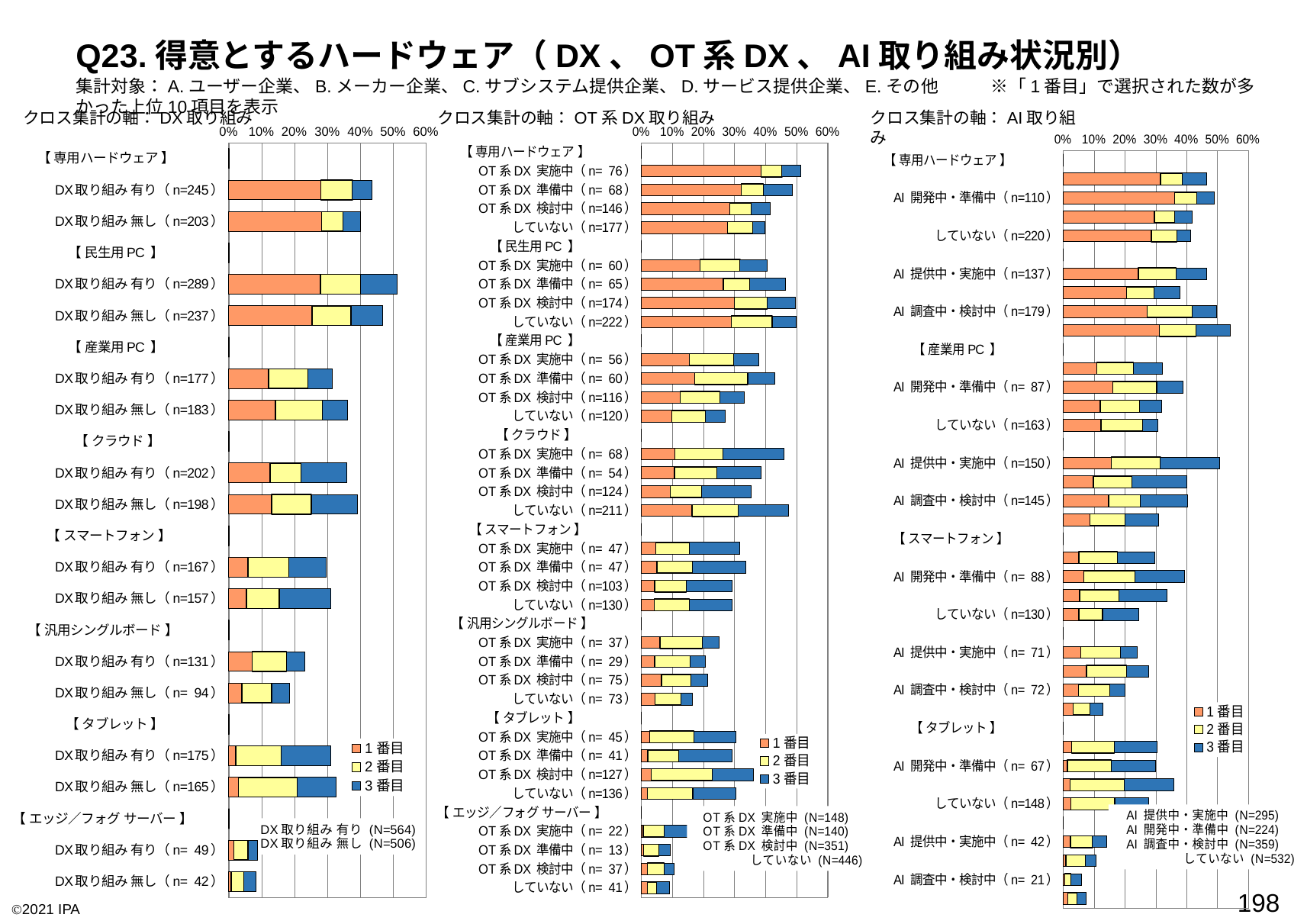

Q23.得意とするハードウェア（DX、OT系DX、AI取り組み状況別）
集計対象：A.ユーザー企業、B.メーカー企業、C.サブシステム提供企業、D.サービス提供企業、E.その他　　　※「1番目」で選択された数が多かった上位10項目を表示
クロス集計の軸：DX取り組み
クロス集計の軸：OT系DX取り組み
クロス集計の軸：AI取り組み

### Chart:

| Category | 1番目 | 2番目 | 3番目 |
|---|---|---|---|
| 【 専用ハードウェア 】               | 0.0 | 0.0 | 0.0 |
| DX取り組み 有り（n=245） | 0.2801418439716312 | 0.09574468085106383 | 0.05851063829787234 |
| DX取り組み 無し（n=203） | 0.2826086956521739 | 0.06521739130434782 | 0.0533596837944664 |
| 【 民生用PC 】                  | 0.0 | 0.0 | 0.0 |
| DX取り組み 有り（n=289） | 0.2783687943262411 | 0.12234042553191489 | 0.11170212765957446 |
| DX取り組み 無し（n=237） | 0.25296442687747034 | 0.11857707509881422 | 0.09683794466403162 |
| 【 産業用PC 】                  | 0.0 | 0.0 | 0.0 |
| DX取り組み 有り（n=177） | 0.12056737588652482 | 0.12056737588652482 | 0.0726950354609929 |
| DX取り組み 無し（n=183） | 0.1422924901185771 | 0.1422924901185771 | 0.07707509881422925 |
| 【 クラウド 】                   | 0.0 | 0.0 | 0.0 |
| DX取り組み 有り（n=202） | 0.12588652482269502 | 0.09397163120567376 | 0.13829787234042554 |
| DX取り組み 無し（n=198） | 0.13043478260869565 | 0.12055335968379446 | 0.14031620553359683 |
| 【 スマートフォン 】                | 0.0 | 0.0 | 0.0 |
| DX取り組み 有り（n=167） | 0.05851063829787234 | 0.12411347517730496 | 0.11347517730496454 |
| DX取り組み 無し（n=157） | 0.0533596837944664 | 0.1007905138339921 | 0.15612648221343872 |
| 【 汎用シングルボード 】              | 0.0 | 0.0 | 0.0 |
| DX取り組み 有り（n=131） | 0.07092198581560284 | 0.10460992907801418 | 0.05673758865248227 |
| DX取り組み 無し（n=  94） | 0.039525691699604744 | 0.09090909090909091 | 0.05533596837944664 |
| 【 タブレット 】                  | 0.0 | 0.0 | 0.0 |
| DX取り組み 有り（n=175） | 0.02127659574468085 | 0.13829787234042554 | 0.15070921985815602 |
| DX取り組み 無し（n=165） | 0.029644268774703556 | 0.17786561264822134 | 0.11857707509881422 |
| 【 エッジ／フォグ サーバー 】           | 0.0 | 0.0 | 0.0 |
| DX取り組み 有り（n=  49） | 0.015957446808510637 | 0.0425531914893617 | 0.028368794326241134 |
| DX取り組み 無し（n=  42） | 0.007905138339920948 | 0.037549407114624504 | 0.037549407114624504 |

### Chart:

| Category | 1番目 | 2番目 | 3番目 |
|---|---|---|---|
| 【 専用ハードウェア 】               | 0.0 | 0.0 | 0.0 |
| OT系DX 実施中（n=  76） | 0.38513513513513514 | 0.06756756756756757 | 0.060810810810810814 |
| OT系DX 準備中（n=  68） | 0.32142857142857145 | 0.07142857142857142 | 0.09285714285714286 |
| OT系DX 検討中（n=146） | 0.2849002849002849 | 0.06837606837606838 | 0.06267806267806268 |
| 　　　　していない（n=177） | 0.27802690582959644 | 0.08071748878923767 | 0.03811659192825112 |
| 【 民生用PC 】                  | 0.0 | 0.0 | 0.0 |
| OT系DX 実施中（n=  60） | 0.1891891891891892 | 0.12837837837837837 | 0.08783783783783784 |
| OT系DX 準備中（n=  65） | 0.2642857142857143 | 0.08571428571428572 | 0.11428571428571428 |
| OT系DX 検討中（n=174） | 0.29914529914529914 | 0.10541310541310542 | 0.09116809116809117 |
| 　　　　していない（n=222） | 0.289237668161435 | 0.13228699551569506 | 0.07623318385650224 |
| 【 産業用PC 】                  | 0.0 | 0.0 | 0.0 |
| OT系DX 実施中（n=  56） | 0.1554054054054054 | 0.14189189189189189 | 0.08108108108108109 |
| OT系DX 準備中（n=  60） | 0.17142857142857143 | 0.17142857142857143 | 0.08571428571428572 |
| OT系DX 検討中（n=116） | 0.12535612535612536 | 0.1282051282051282 | 0.07692307692307693 |
| 　　　　していない（n=120） | 0.09865470852017937 | 0.10762331838565023 | 0.06278026905829596 |
| 【 クラウド 】                   | 0.0 | 0.0 | 0.0 |
| OT系DX 実施中（n=  68） | 0.10810810810810811 | 0.1554054054054054 | 0.19594594594594594 |
| OT系DX 準備中（n=  54） | 0.10714285714285714 | 0.1357142857142857 | 0.14285714285714285 |
| OT系DX 検討中（n=124） | 0.09401709401709402 | 0.09971509971509972 | 0.15954415954415954 |
| 　　　　していない（n=211） | 0.16367713004484305 | 0.14798206278026907 | 0.16143497757847533 |
| 【 スマートフォン 】                | 0.0 | 0.0 | 0.0 |
| OT系DX 実施中（n=  47） | 0.0472972972972973 | 0.10810810810810811 | 0.16216216216216217 |
| OT系DX 準備中（n=  47） | 0.05 | 0.11428571428571428 | 0.17142857142857143 |
| OT系DX 検討中（n=103） | 0.042735042735042736 | 0.10256410256410256 | 0.14814814814814814 |
| 　　　　していない（n=130） | 0.042600896860986545 | 0.11210762331838565 | 0.1367713004484305 |
| 【 汎用シングルボード 】              | 0.0 | 0.0 | 0.0 |
| OT系DX 実施中（n=  37） | 0.060810810810810814 | 0.13513513513513514 | 0.05405405405405406 |
| OT系DX 準備中（n=  29） | 0.04285714285714286 | 0.11428571428571428 | 0.05 |
| OT系DX 検討中（n=  75） | 0.06552706552706553 | 0.09401709401709402 | 0.05413105413105413 |
| 　　　　していない（n=  73） | 0.04484304932735426 | 0.08295964125560538 | 0.03587443946188341 |
| 【 タブレット 】                  | 0.0 | 0.0 | 0.0 |
| OT系DX 実施中（n=  45） | 0.02702702702702703 | 0.14189189189189189 | 0.13513513513513514 |
| OT系DX 準備中（n=  41） | 0.02142857142857143 | 0.1 | 0.17142857142857143 |
| OT系DX 検討中（n=127） | 0.03133903133903134 | 0.19658119658119658 | 0.1339031339031339 |
| 　　　　していない（n=136） | 0.020179372197309416 | 0.14573991031390135 | 0.13901345291479822 |
| 【 エッジ／フォグ サーバー 】           | 0.0 | 0.0 | 0.0 |
| OT系DX 実施中（n=  22） | 0.006756756756756757 | 0.06756756756756757 | 0.07432432432432433 |
| OT系DX 準備中（n=  13） | 0.007142857142857143 | 0.05 | 0.03571428571428571 |
| OT系DX 検討中（n=  37） | 0.019943019943019943 | 0.05413105413105413 | 0.03133903133903134 |
| 　　　　していない（n=  41） | 0.020179372197309416 | 0.02914798206278027 | 0.042600896860986545 |

### Chart:

| Category | 1番目 | 2番目 | 3番目 |
|---|---|---|---|
| 【 専用ハードウェア 】               | 0.0 | 0.0 | 0.0 |
| AI 提供中・実施中（n=137） | 0.3152542372881356 | 0.0711864406779661 | 0.07796610169491526 |
| AI 開発中・準備中（n=110） | 0.36160714285714285 | 0.07142857142857142 | 0.05803571428571429 |
| AI 調査中・検討中（n=150） | 0.29526462395543174 | 0.06685236768802229 | 0.055710306406685235 |
| 　　　　していない（n=220） | 0.2857142857142857 | 0.08270676691729323 | 0.045112781954887216 |
| 【 民生用PC 】                  | 0.0 | 0.0 | 0.0 |
| AI 提供中・実施中（n=137） | 0.2440677966101695 | 0.12203389830508475 | 0.09830508474576272 |
| AI 開発中・準備中（n=  85） | 0.20535714285714285 | 0.08928571428571429 | 0.08482142857142858 |
| AI 調査中・検討中（n=179） | 0.27298050139275765 | 0.14484679665738162 | 0.0807799442896936 |
| 　　　　していない（n=288） | 0.31203007518796994 | 0.11842105263157894 | 0.11090225563909774 |
| 【 産業用PC 】                  | 0.0 | 0.0 | 0.0 |
| AI 提供中・実施中（n=  95） | 0.10847457627118644 | 0.11864406779661017 | 0.09491525423728814 |
| AI 開発中・準備中（n=  87） | 0.16071428571428573 | 0.14285714285714285 | 0.08482142857142858 |
| AI 調査中・検討中（n=115） | 0.11977715877437325 | 0.12813370473537605 | 0.07242339832869081 |
| 　　　　していない（n=163） | 0.12218045112781954 | 0.13533834586466165 | 0.04887218045112782 |
| 【 クラウド 】                   | 0.0 | 0.0 | 0.0 |
| AI 提供中・実施中（n=150） | 0.15593220338983052 | 0.15932203389830507 | 0.19322033898305085 |
| AI 開発中・準備中（n=  90） | 0.09821428571428571 | 0.125 | 0.17857142857142858 |
| AI 調査中・検討中（n=145） | 0.14763231197771587 | 0.10306406685236769 | 0.1532033426183844 |
| 　　　　していない（n=164） | 0.08646616541353383 | 0.11466165413533834 | 0.10714285714285714 |
| 【 スマートフォン 】                | 0.0 | 0.0 | 0.0 |
| AI 提供中・実施中（n=  88） | 0.05084745762711865 | 0.12542372881355932 | 0.12203389830508475 |
| AI 開発中・準備中（n=  88） | 0.06696428571428571 | 0.16517857142857142 | 0.16071428571428573 |
| AI 調査中・検討中（n=121） | 0.052924791086350974 | 0.12813370473537605 | 0.15598885793871867 |
| 　　　　していない（n=130） | 0.05075187969924812 | 0.07706766917293233 | 0.11654135338345864 |
| 【 汎用シングルボード 】              | 0.0 | 0.0 | 0.0 |
| AI 提供中・実施中（n=  71） | 0.0576271186440678 | 0.1288135593220339 | 0.05423728813559322 |
| AI 開発中・準備中（n=  62） | 0.07589285714285714 | 0.12946428571428573 | 0.07142857142857142 |
| AI 調査中・検討中（n=  72） | 0.05013927576601671 | 0.10027855153203342 | 0.05013927576601671 |
| 　　　　していない（n=  69） | 0.03195488721804511 | 0.05451127819548872 | 0.043233082706766915 |
| 【 タブレット 】                  | 0.0 | 0.0 | 0.0 |
| AI 提供中・実施中（n=  90） | 0.02711864406779661 | 0.13898305084745763 | 0.13898305084745763 |
| AI 開発中・準備中（n=  67） | 0.013392857142857142 | 0.14285714285714285 | 0.14285714285714285 |
| AI 調査中・検討中（n=129） | 0.022284122562674095 | 0.17548746518105848 | 0.1615598885793872 |
| 　　　　していない（n=148） | 0.02443609022556391 | 0.14285714285714285 | 0.11090225563909774 |
| 【 エッジ／フォグ サーバー 】           | 0.0 | 0.0 | 0.0 |
| AI 提供中・実施中（n=  42） | 0.023728813559322035 | 0.0711864406779661 | 0.04745762711864407 |
| AI 開発中・準備中（n=  24） | 0.008928571428571428 | 0.0625 | 0.03571428571428571 |
| AI 調査中・検討中（n=  21） | 0.005571030640668524 | 0.019498607242339833 | 0.033426183844011144 |
| 　　　　していない（n=  40） | 0.015037593984962405 | 0.03007518796992481 | 0.03007518796992481 |